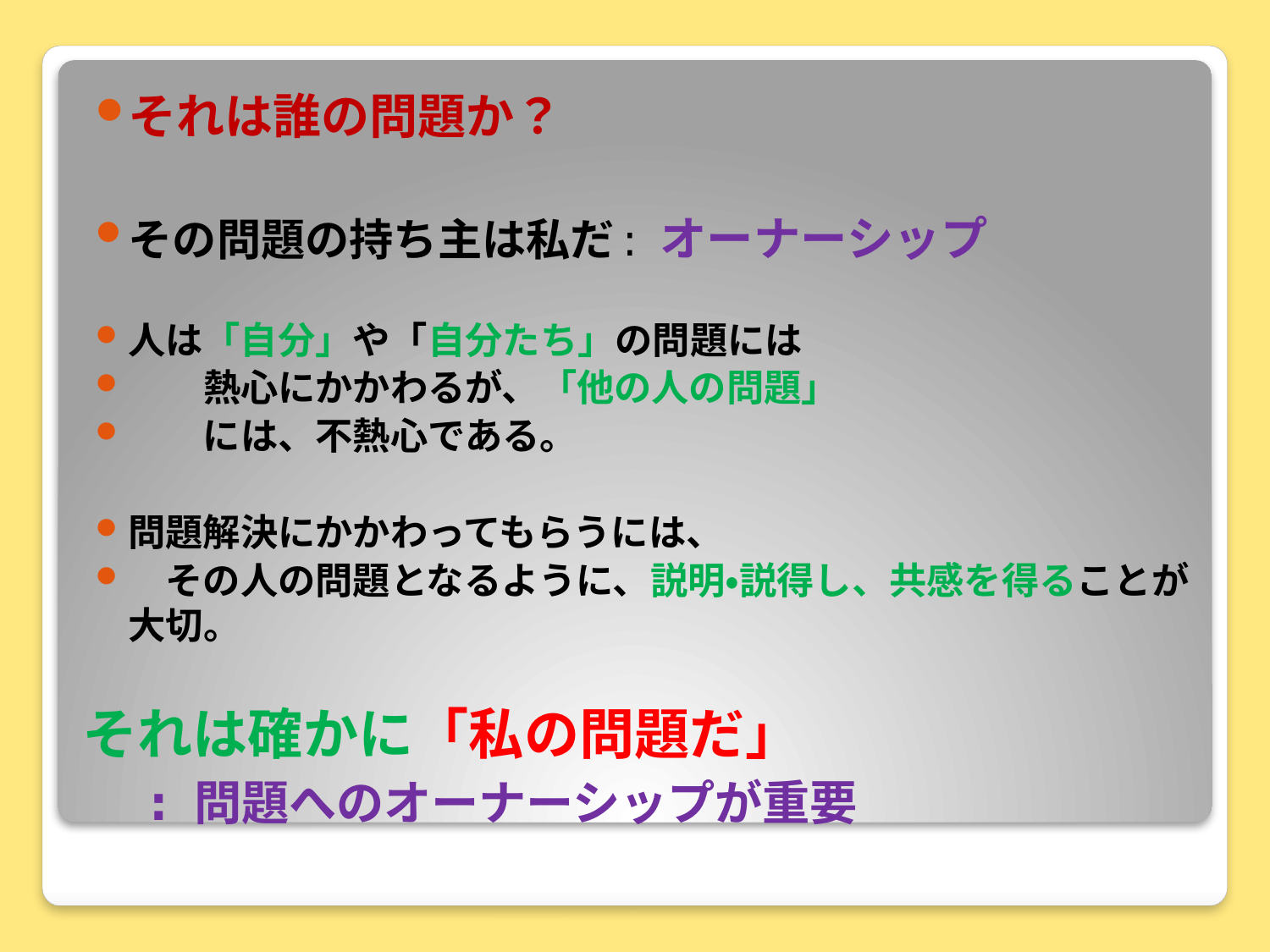

それは誰の問題か？

その問題の持ち主は私だ: オーナーシップ

人は「自分」や「自分たち」の問題には
　　熱心にかかわるが、「他の人の問題」
　　には、不熱心である。

問題解決にかかわってもらうには、
　その人の問題となるように、説明・説得し、共感を得ることが大切。
# それは確かに「私の問題だ」 　: 問題へのオーナーシップが重要